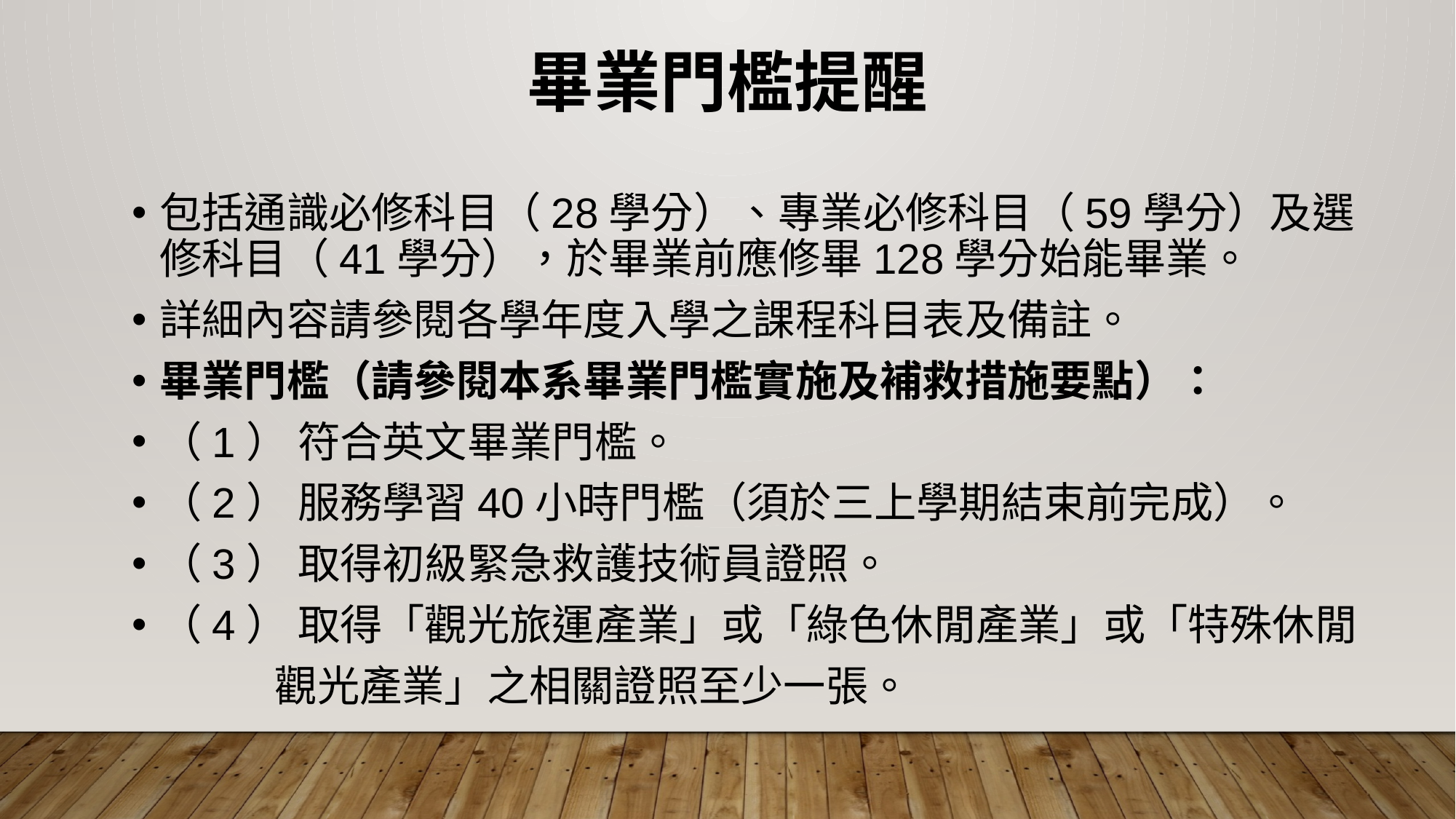

畢業門檻提醒
包括通識必修科目（28學分）、專業必修科目（59學分）及選修科目（41學分），於畢業前應修畢128學分始能畢業。
詳細內容請參閱各學年度入學之課程科目表及備註。
畢業門檻（請參閱本系畢業門檻實施及補救措施要點）：
（1） 符合英文畢業門檻。
（2） 服務學習40小時門檻（須於三上學期結束前完成）。
（3） 取得初級緊急救護技術員證照。
（4） 取得「觀光旅運產業」或「綠色休閒產業」或「特殊休閒
              觀光產業」之相關證照至少一張。